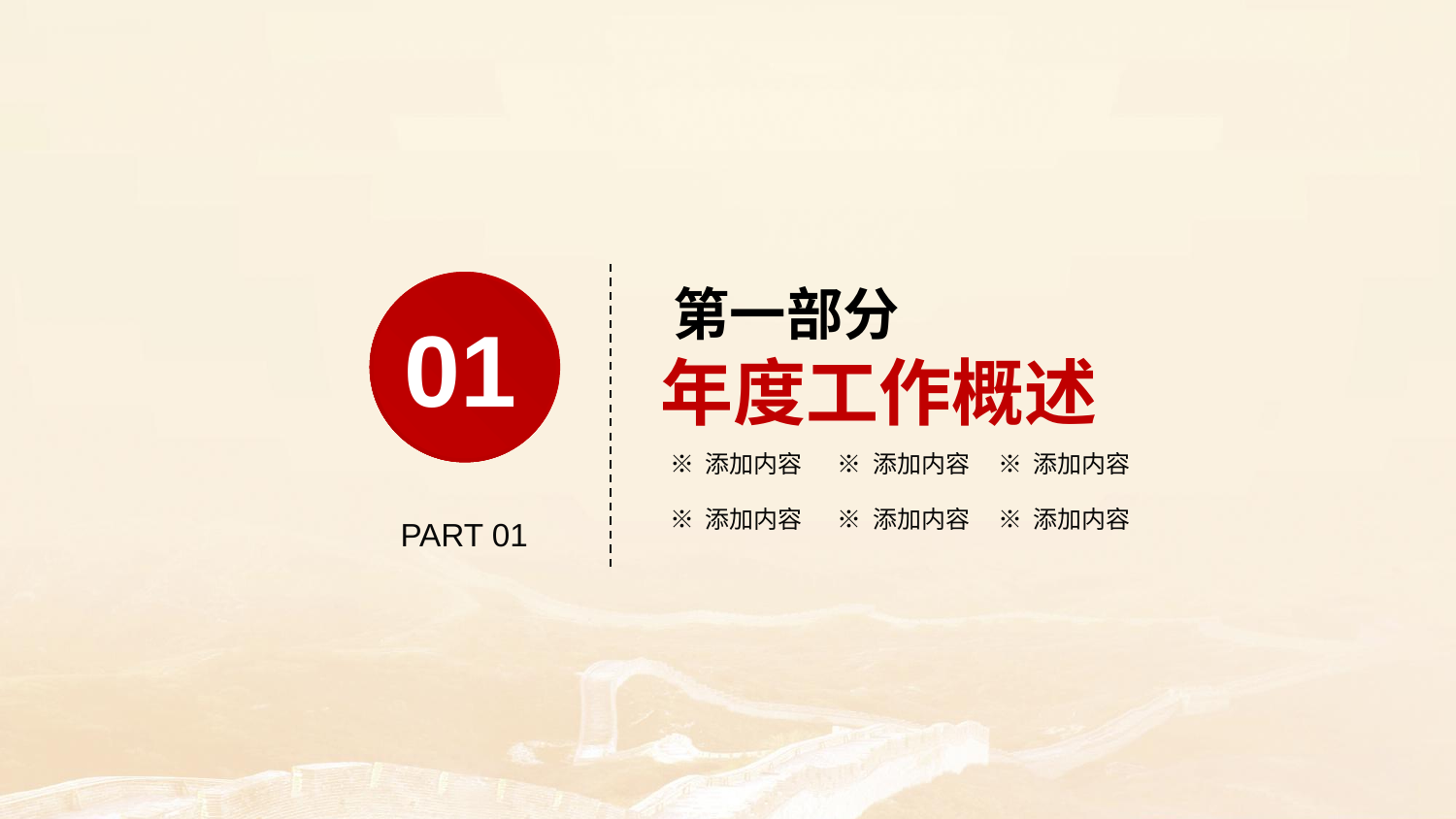

延时符
 第一部分
年度工作概述

01
※ 添加内容
※ 添加内容
※ 添加内容
※ 添加内容
※ 添加内容
※ 添加内容
PART 01